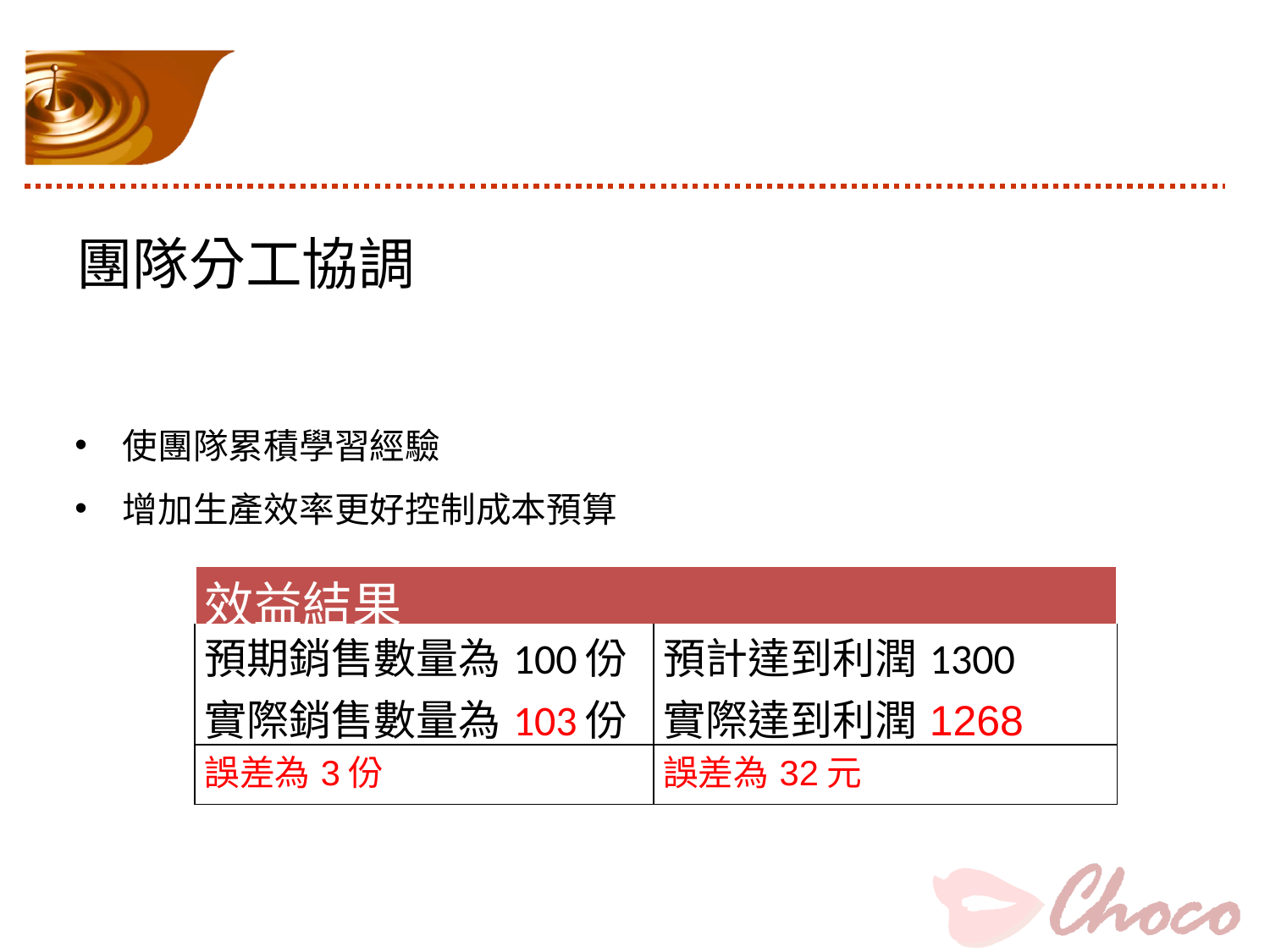

#
團隊分工協調
使團隊累積學習經驗
增加生產效率更好控制成本預算
| 效益結果 |  |
| --- | --- |
| 預期銷售數量為100份 實際銷售數量為103份 | 預計達到利潤1300 實際達到利潤1268 |
| 誤差為3份 | 誤差為32元 |